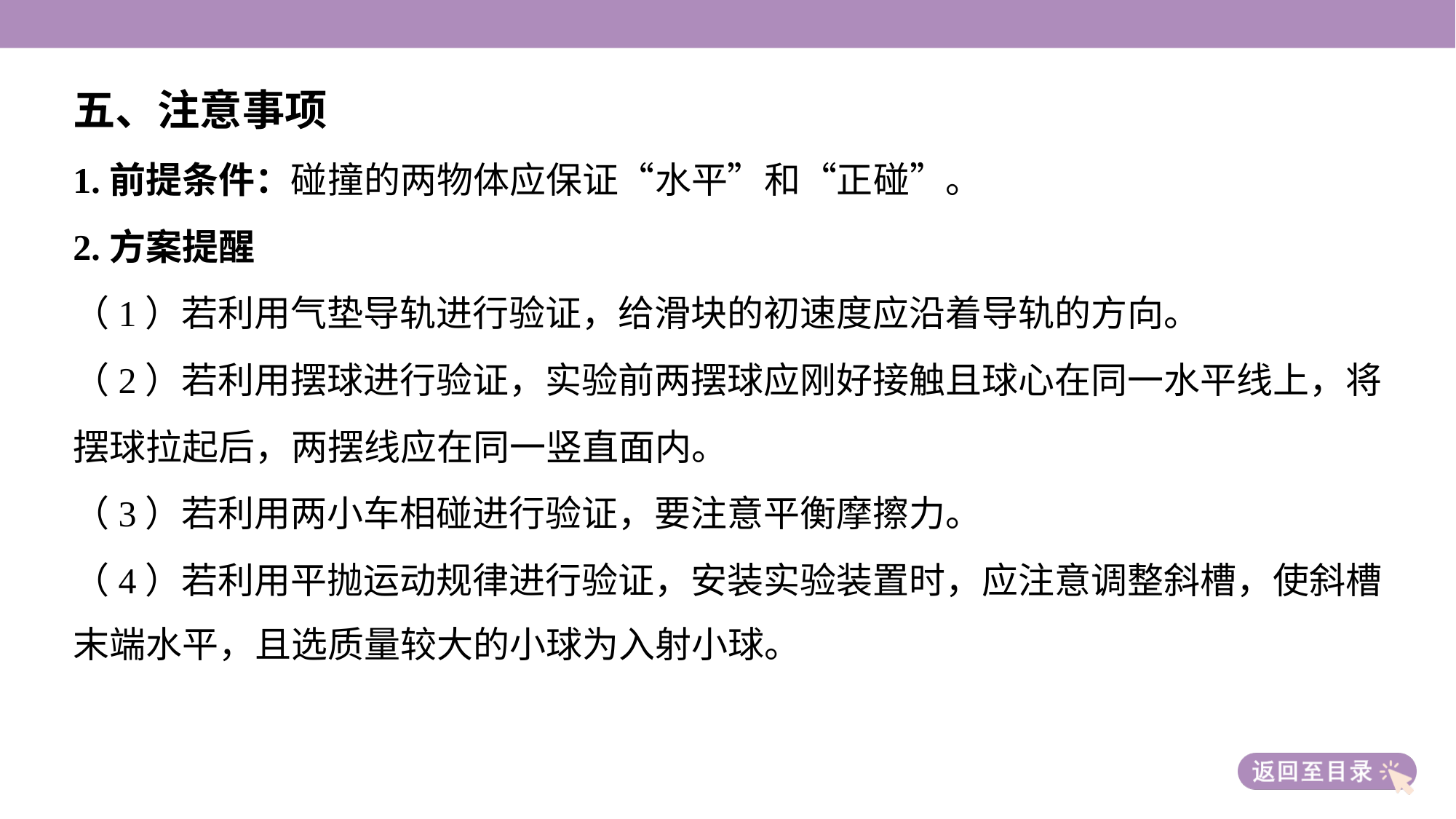

五、注意事项
1.前提条件：碰撞的两物体应保证“水平”和“正碰”。
2.方案提醒
（1）若利用气垫导轨进行验证，给滑块的初速度应沿着导轨的方向。
（2）若利用摆球进行验证，实验前两摆球应刚好接触且球心在同一水平线上，将
摆球拉起后，两摆线应在同一竖直面内。
（3）若利用两小车相碰进行验证，要注意平衡摩擦力。
（4）若利用平抛运动规律进行验证，安装实验装置时，应注意调整斜槽，使斜槽
末端水平，且选质量较大的小球为入射小球。